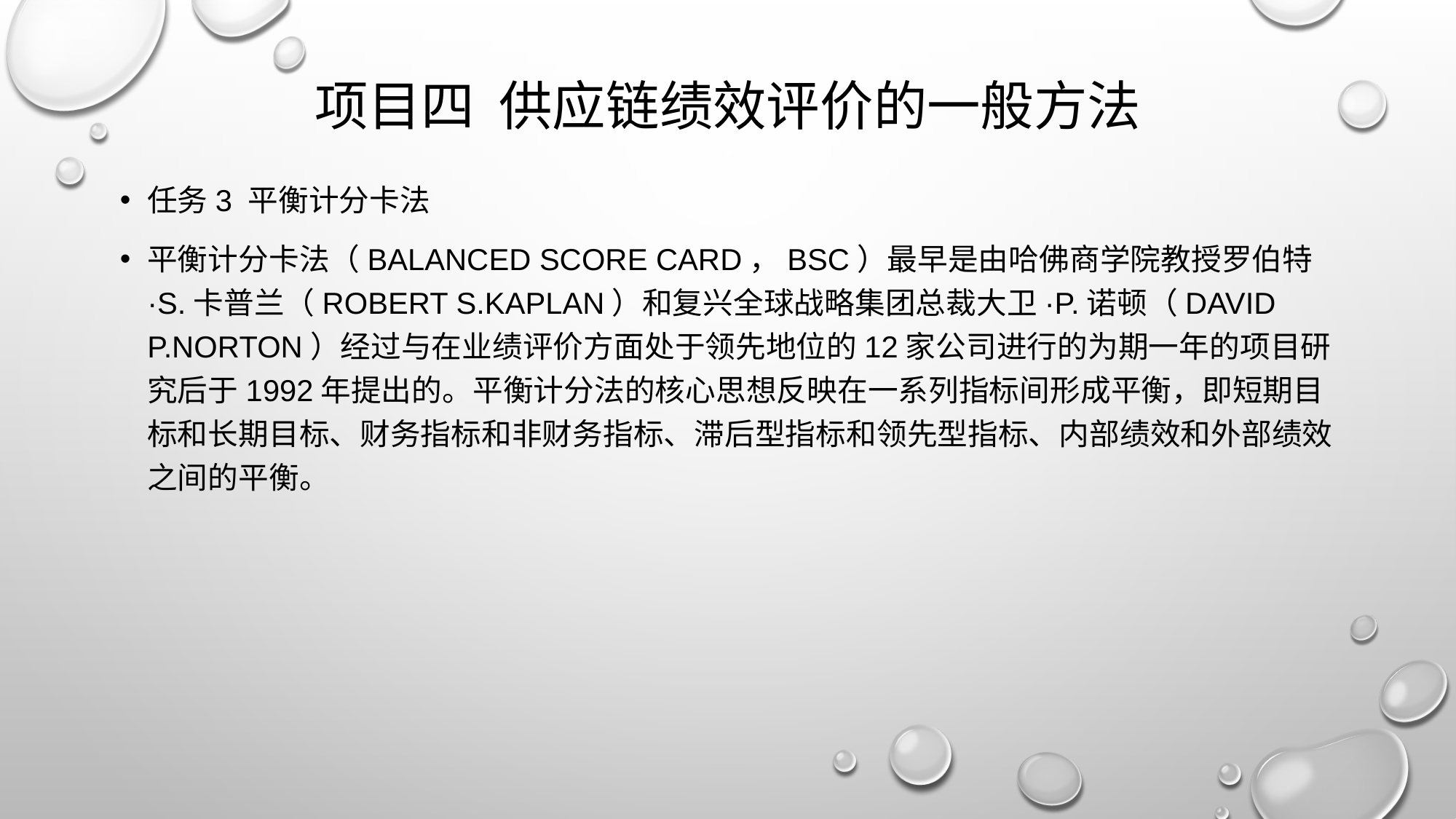

# 项目四  供应链绩效评价的一般方法
任务3 平衡计分卡法
平衡计分卡法（Balanced Score Card，BSC）最早是由哈佛商学院教授罗伯特·S.卡普兰（Robert S.Kaplan）和复兴全球战略集团总裁大卫·P.诺顿（David P.Norton）经过与在业绩评价方面处于领先地位的12家公司进行的为期一年的项目研究后于1992年提出的。平衡计分法的核心思想反映在一系列指标间形成平衡，即短期目标和长期目标、财务指标和非财务指标、滞后型指标和领先型指标、内部绩效和外部绩效之间的平衡。